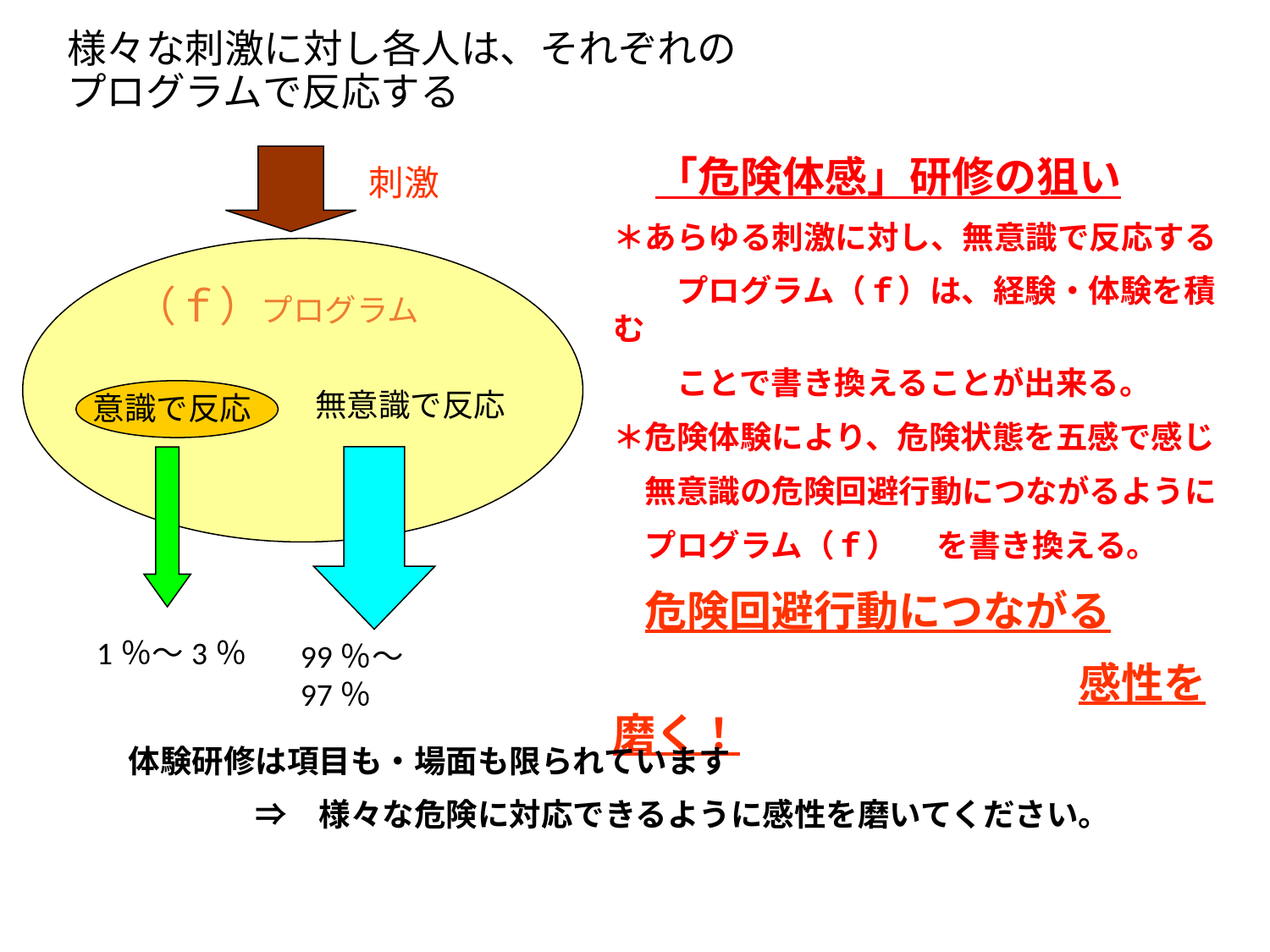

# 様々な刺激に対し各人は、それぞれの プログラムで反応する
　「危険体感」研修の狙い
＊あらゆる刺激に対し、無意識で反応する
　　プログラム（ｆ）は、経験・体験を積む
　　ことで書き換えることが出来る。
＊危険体験により、危険状態を五感で感じ
　無意識の危険回避行動につながるように
　プログラム（ｆ） 　を書き換える。
　危険回避行動につながる
　　　　　　　　　　　感性を磨く！

刺激

（ｆ）プログラム
無意識で反応

意識で反応

1％～3％
99％～97％
　体験研修は項目も・場面も限られています
　　　　　⇒　様々な危険に対応できるように感性を磨いてください。